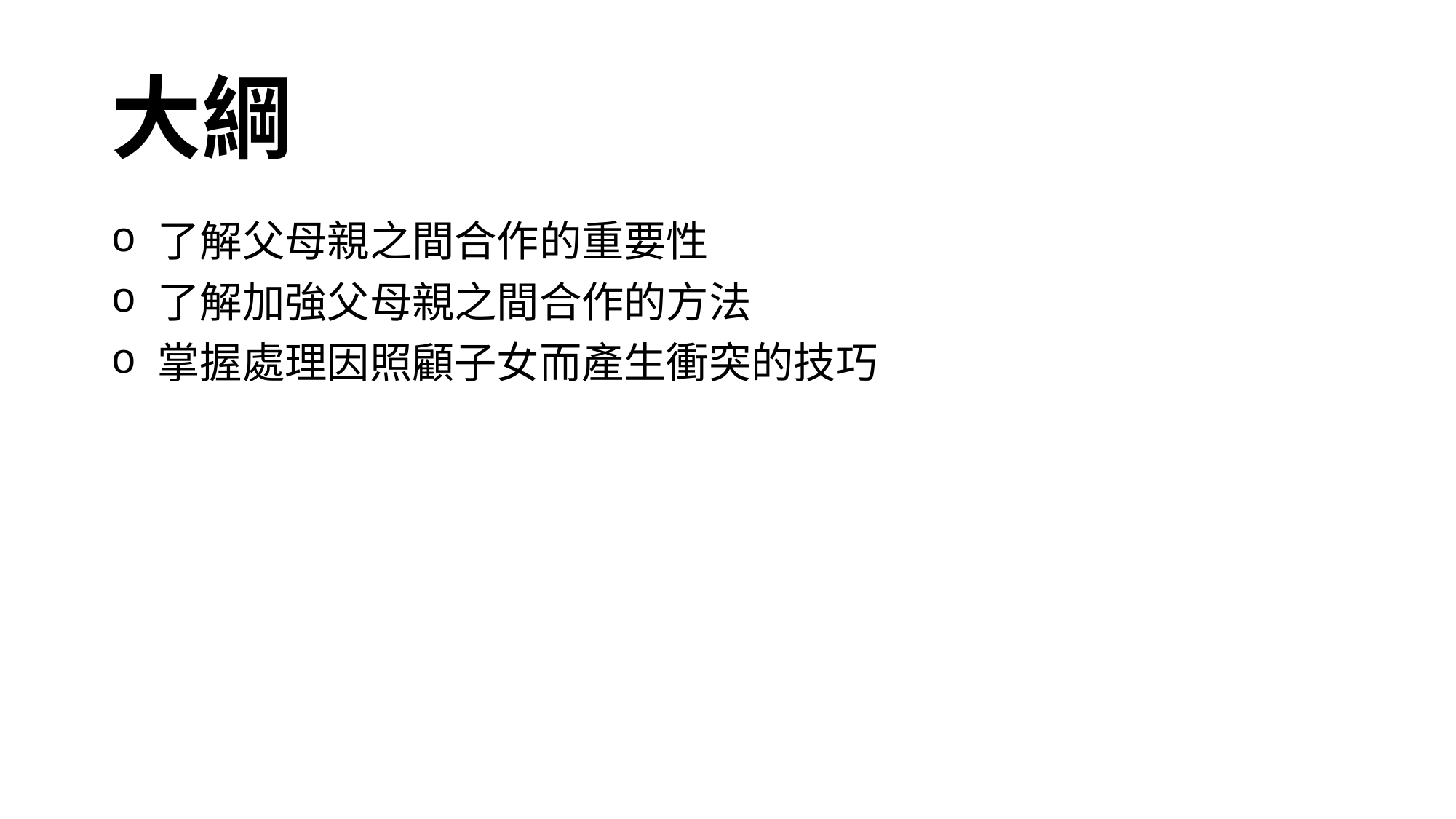

# 大綱
 了解父母親之間合作的重要性
 了解加強父母親之間合作的方法
 掌握處理因照顧子女而產生衝突的技巧